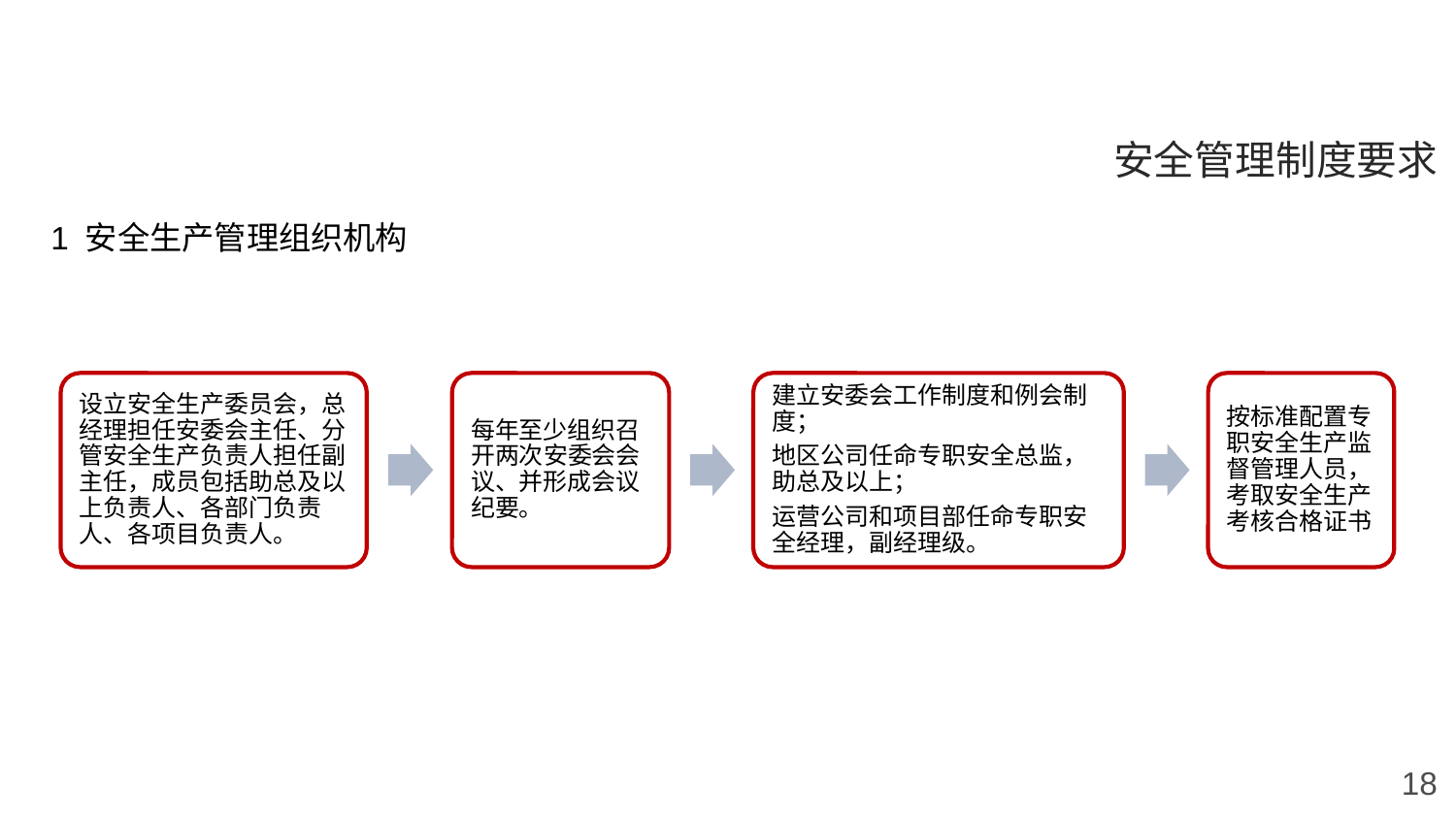

安全管理制度要求
1 安全生产管理组织机构
设立安全生产委员会，总经理担任安委会主任、分管安全生产负责人担任副主任，成员包括助总及以上负责人、各部门负责人、各项目负责人。

每年至少组织召开两次安委会会议、并形成会议纪要。

建立安委会工作制度和例会制度；
地区公司任命专职安全总监，助总及以上；
运营公司和项目部任命专职安全经理，副经理级。

按标准配置专职安全生产监督管理人员，考取安全生产考核合格证书